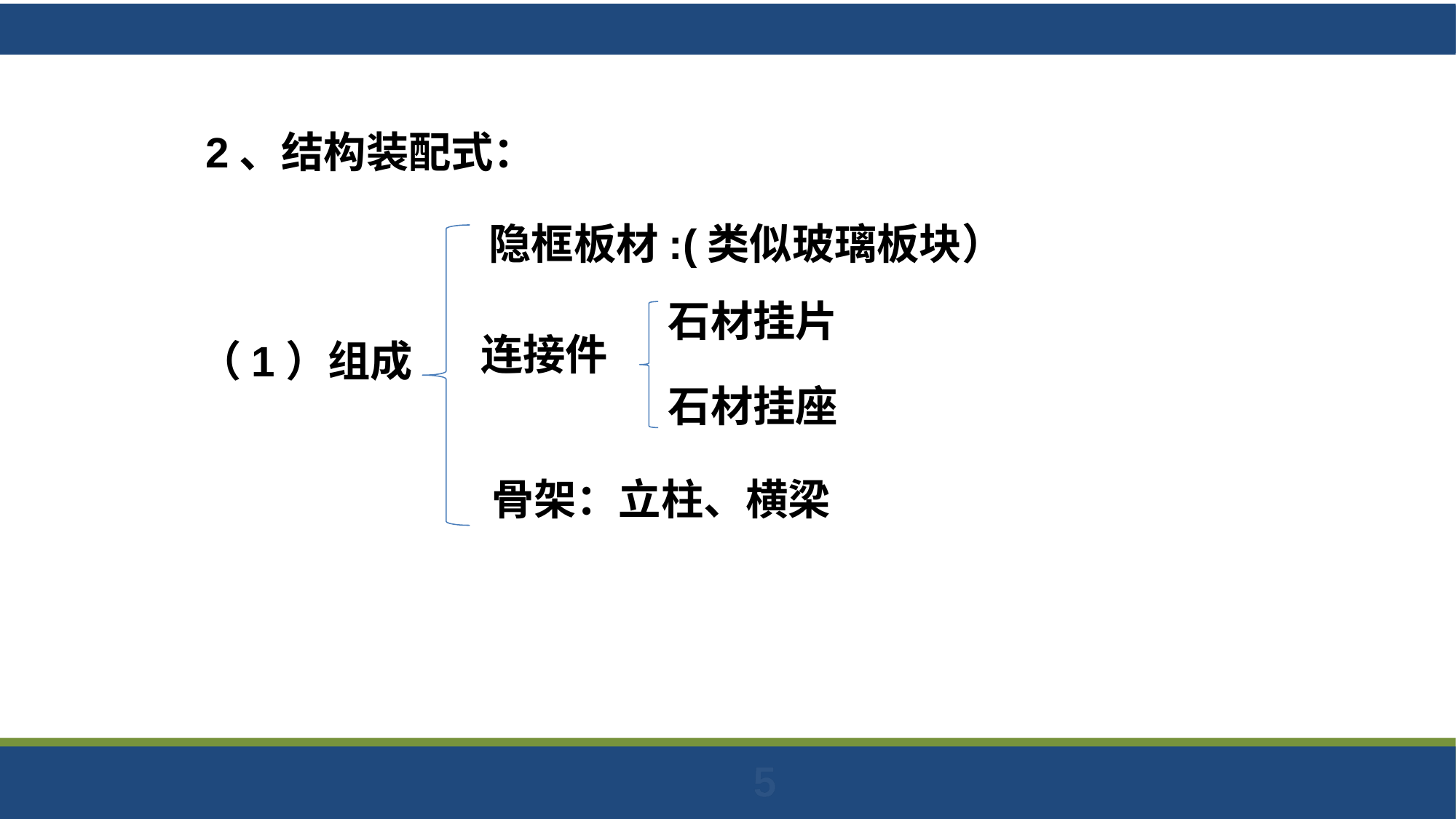

2、结构装配式：

隐框板材:(类似玻璃板块）

石材挂片

连接件
（1）组成
石材挂座
骨架：立柱、横梁

5